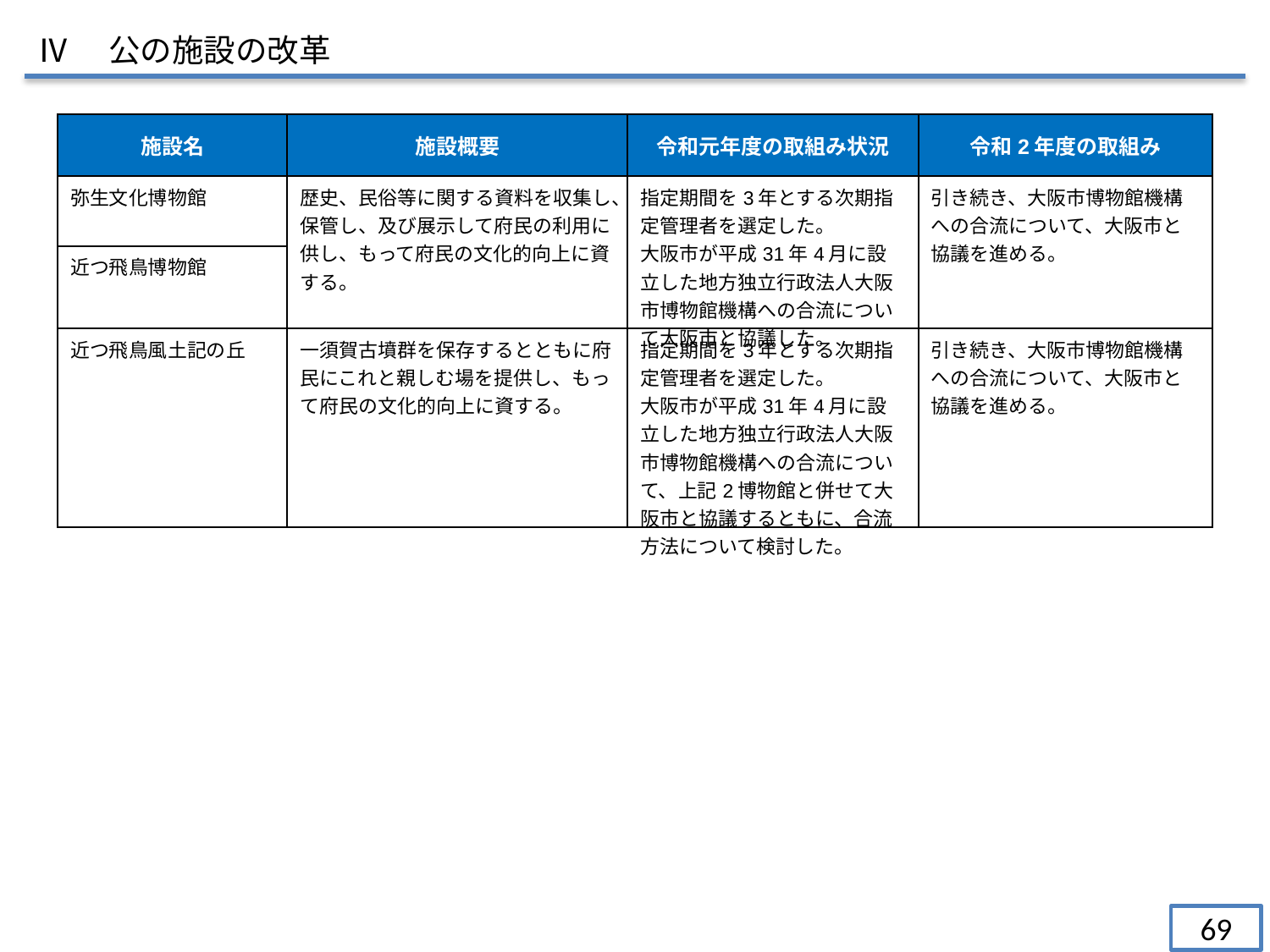

Ⅳ　公の施設の改革
| 施設名 | 施設概要 | 令和元年度の取組み状況 | 令和2年度の取組み |
| --- | --- | --- | --- |
| 弥生文化博物館 | 歴史、民俗等に関する資料を収集し、保管し、及び展示して府民の利用に供し、もって府民の文化的向上に資する。 | 指定期間を3年とする次期指定管理者を選定した。 大阪市が平成31年4月に設立した地方独立行政法人大阪市博物館機構への合流について大阪市と協議した。 | 引き続き、大阪市博物館機構への合流について、大阪市と協議を進める。 |
| 近つ飛鳥博物館 |  |  |  |
| 近つ飛鳥風土記の丘 | 一須賀古墳群を保存するとともに府民にこれと親しむ場を提供し、もって府民の文化的向上に資する。 | 指定期間を3年とする次期指定管理者を選定した。 大阪市が平成31年4月に設立した地方独立行政法人大阪市博物館機構への合流について、上記2博物館と併せて大阪市と協議するともに、合流方法について検討した。 | 引き続き、大阪市博物館機構への合流について、大阪市と協議を進める。 |
69